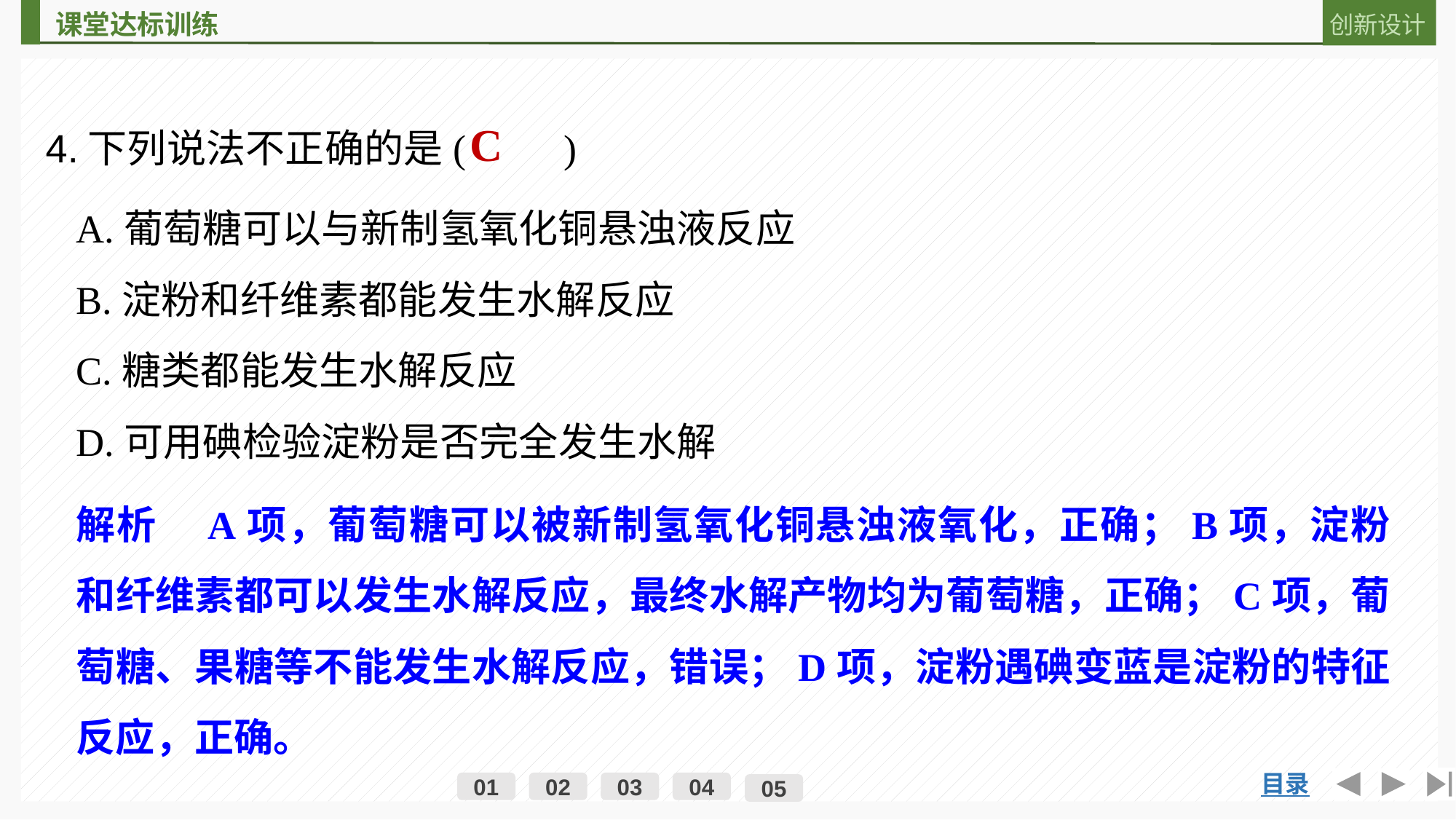

4.下列说法不正确的是(　　)
C
A.葡萄糖可以与新制氢氧化铜悬浊液反应
B.淀粉和纤维素都能发生水解反应
C.糖类都能发生水解反应
D.可用碘检验淀粉是否完全发生水解
解析　A项，葡萄糖可以被新制氢氧化铜悬浊液氧化，正确；B项，淀粉和纤维素都可以发生水解反应，最终水解产物均为葡萄糖，正确；C项，葡萄糖、果糖等不能发生水解反应，错误；D项，淀粉遇碘变蓝是淀粉的特征反应，正确。